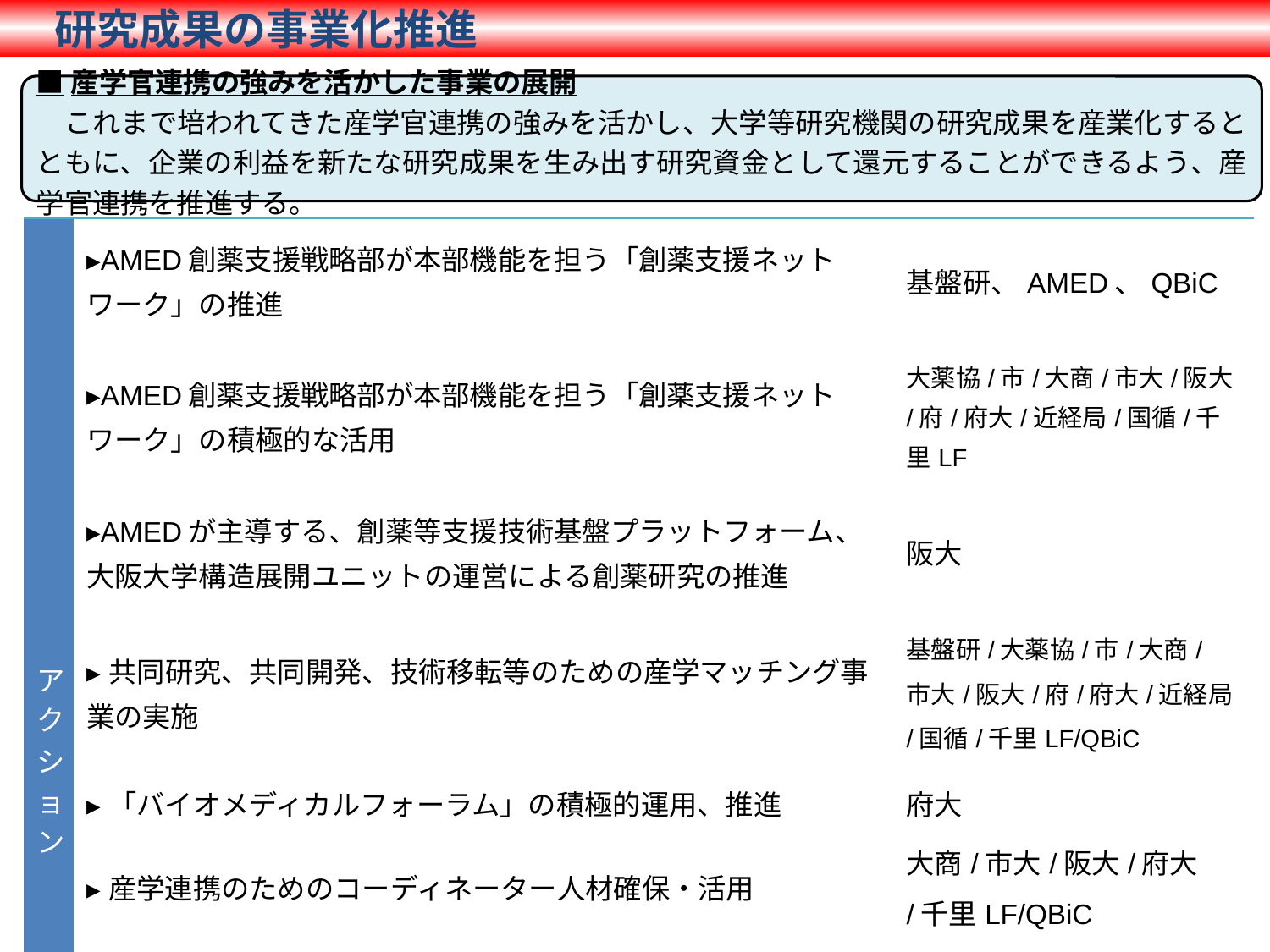

研究成果の事業化推進
■産学官連携の強みを活かした事業の展開
　これまで培われてきた産学官連携の強みを活かし、大学等研究機関の研究成果を産業化するとともに、企業の利益を新たな研究成果を生み出す研究資金として還元することができるよう、産学官連携を推進する。
| アクション | ▸AMED創薬支援戦略部が本部機能を担う「創薬支援ネットワーク」の推進 | 基盤研、AMED、QBiC |
| --- | --- | --- |
|  | ▸AMED創薬支援戦略部が本部機能を担う「創薬支援ネットワーク」の積極的な活用 | 大薬協/市/大商/市大/阪大/府/府大/近経局/国循/千里LF |
|  | ▸AMEDが主導する、創薬等支援技術基盤プラットフォーム、大阪大学構造展開ユニットの運営による創薬研究の推進 | 阪大 |
|  | ▸共同研究、共同開発、技術移転等のための産学マッチング事業の実施 | 基盤研/大薬協/市/大商/ 市大/阪大/府/府大/近経局 /国循/千里LF/QBiC |
|  | ▸「バイオメディカルフォーラム」の積極的運用、推進 | 府大 |
|  | ▸産学連携のためのコーディネーター人材確保・活用 | 大商/市大/阪大/府大 /千里LF/QBiC |
|  | ▸ワクチンアジュバント※の研究開発における産学官連携の推進 ※薬物の作用を増強するために加えられる添加物 | 基盤研 |
|  | ▸大阪バイオ・ライフサイエンスイノベーション拠点による創薬研究支援の実施 | 阪大 |